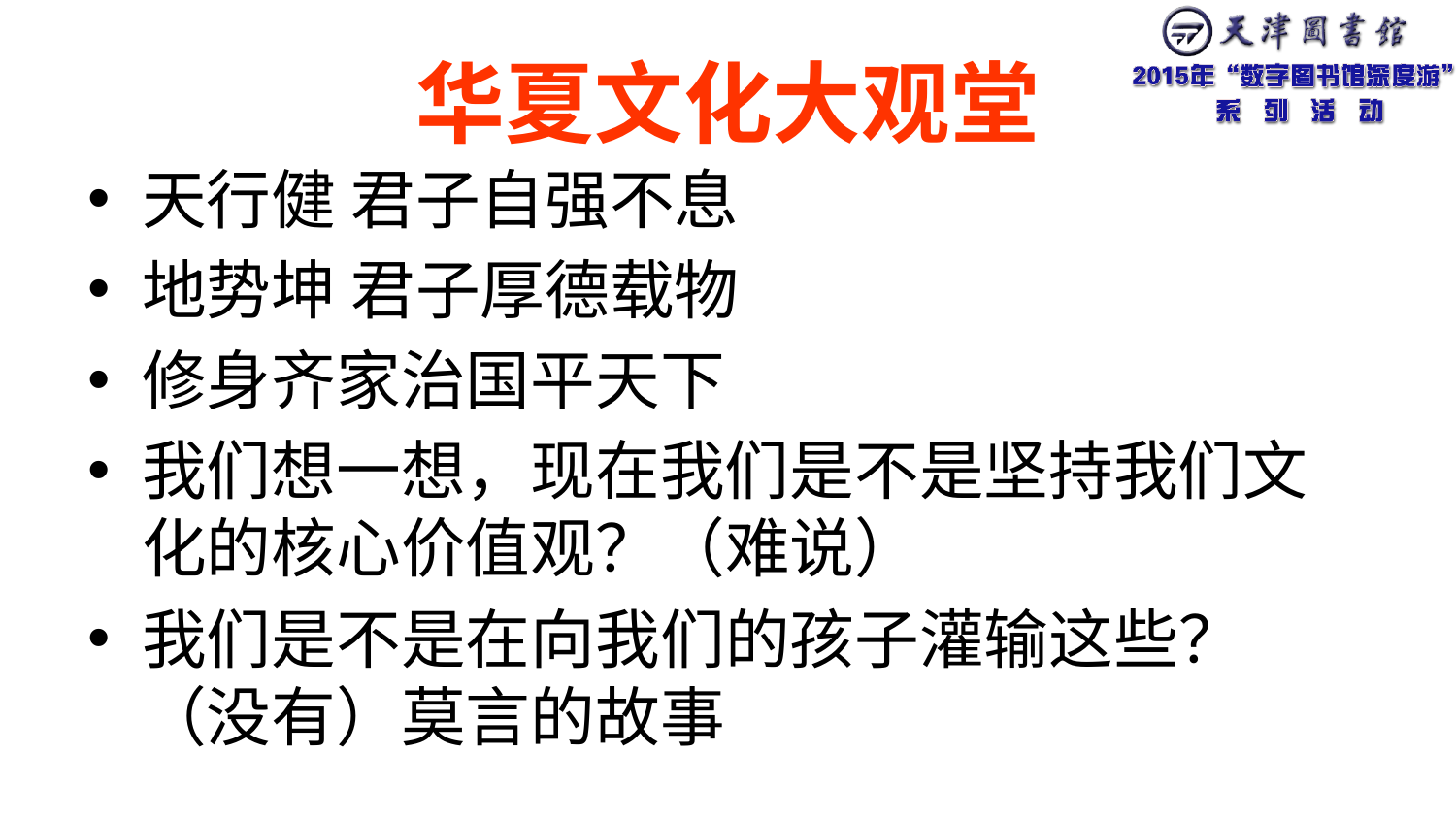

# 华夏文化大观堂
天行健 君子自强不息
地势坤 君子厚德载物
修身齐家治国平天下
我们想一想，现在我们是不是坚持我们文化的核心价值观？（难说）
我们是不是在向我们的孩子灌输这些？（没有）莫言的故事